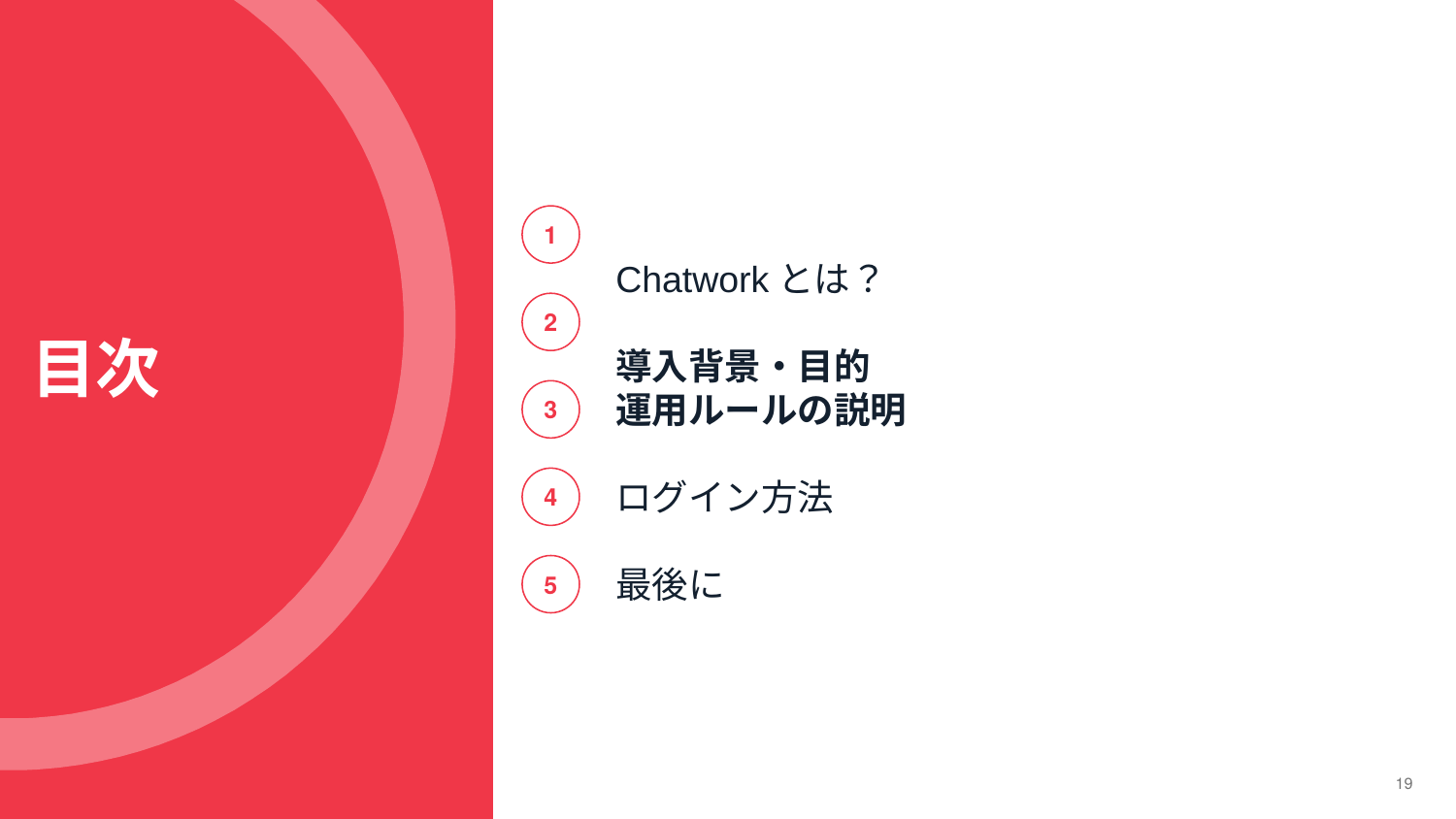

Chatworkとは？
導入背景・目的
運用ルールの説明

ログイン方法

最後に
1
2
目次
3
4
5
19